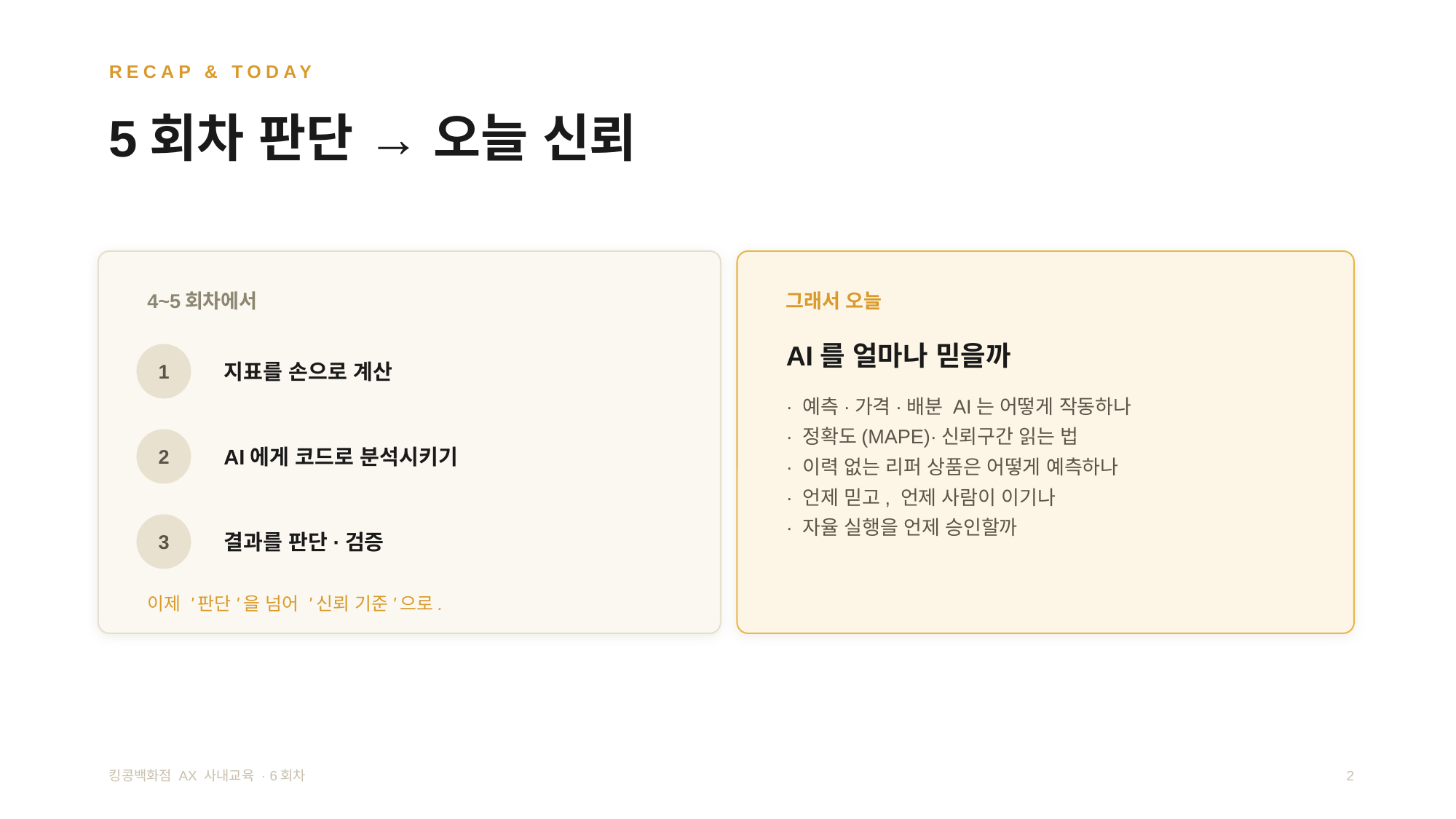

RECAP & TODAY
5회차 판단 → 오늘 신뢰

4~5회차에서
그래서 오늘
AI를 얼마나 믿을까

1
지표를 손으로 계산
· 예측·가격·배분 AI는 어떻게 작동하나
· 정확도(MAPE)·신뢰구간 읽는 법
· 이력 없는 리퍼 상품은 어떻게 예측하나
· 언제 믿고, 언제 사람이 이기나
· 자율 실행을 언제 승인할까

2
AI에게 코드로 분석시키기

3
결과를 판단·검증
이제 '판단'을 넘어 '신뢰 기준'으로.
킹콩백화점 AX 사내교육 · 6회차
2